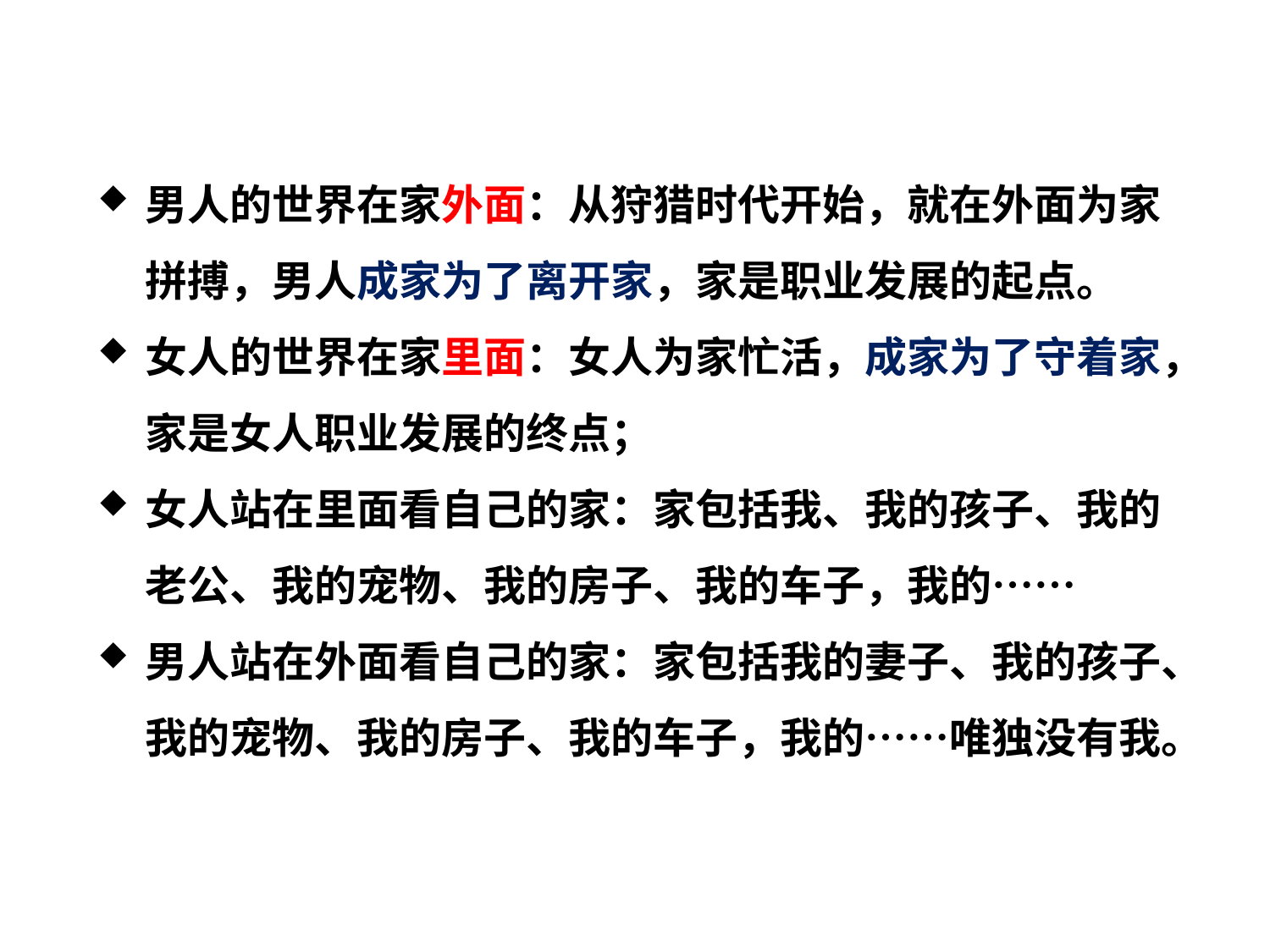

男人的世界在家外面：从狩猎时代开始，就在外面为家拼搏，男人成家为了离开家，家是职业发展的起点。
女人的世界在家里面：女人为家忙活，成家为了守着家，家是女人职业发展的终点；
女人站在里面看自己的家：家包括我、我的孩子、我的老公、我的宠物、我的房子、我的车子，我的……
男人站在外面看自己的家：家包括我的妻子、我的孩子、我的宠物、我的房子、我的车子，我的……唯独没有我。